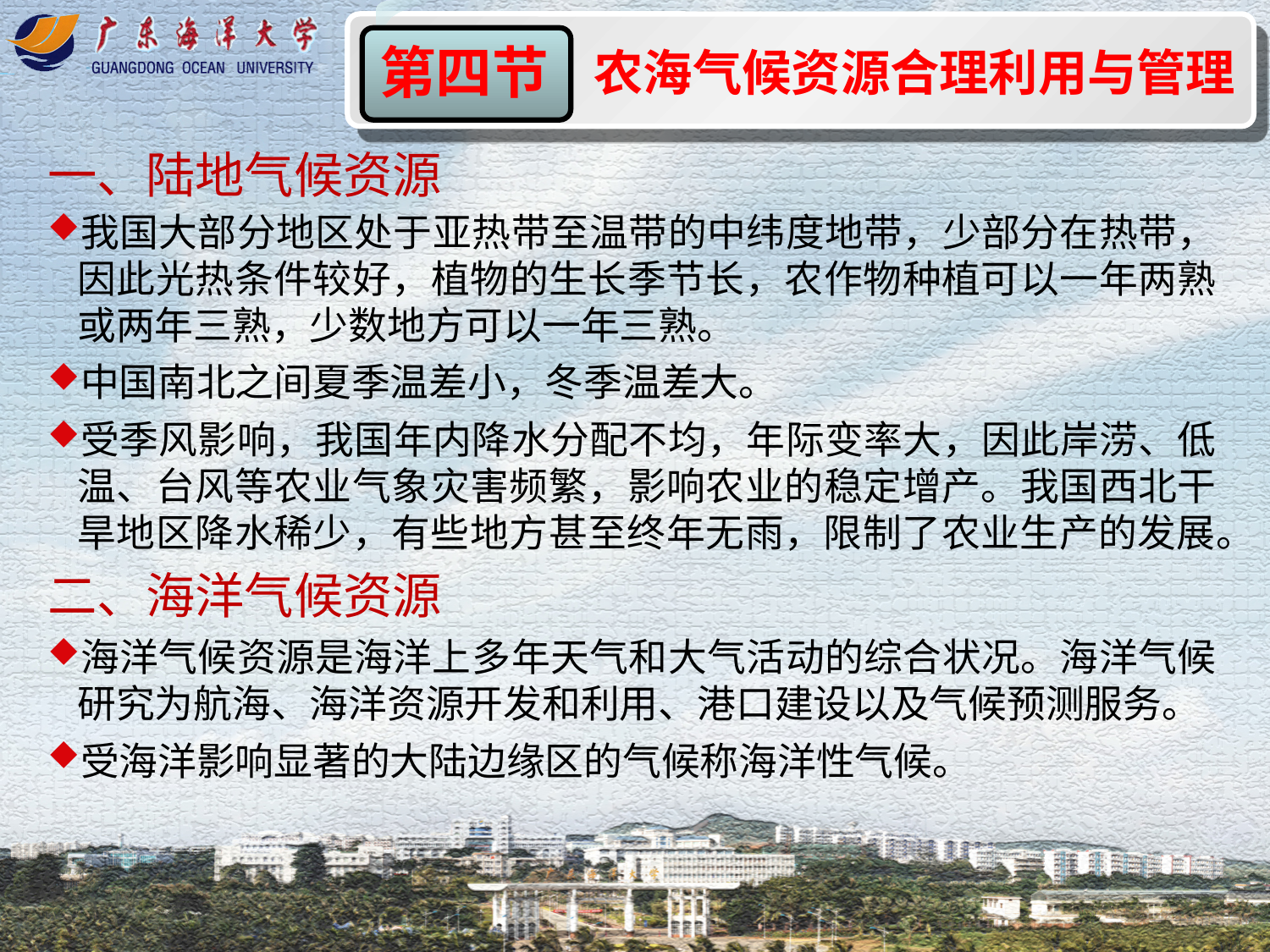

农海气候资源合理利用与管理

第四节
一、陆地气候资源
我国大部分地区处于亚热带至温带的中纬度地带，少部分在热带，因此光热条件较好，植物的生长季节长，农作物种植可以一年两熟或两年三熟，少数地方可以一年三熟。
中国南北之间夏季温差小，冬季温差大。
受季风影响，我国年内降水分配不均，年际变率大，因此岸涝、低温、台风等农业气象灾害频繁，影响农业的稳定增产。我国西北干旱地区降水稀少，有些地方甚至终年无雨，限制了农业生产的发展。
二、海洋气候资源
海洋气候资源是海洋上多年天气和大气活动的综合状况。海洋气候研究为航海、海洋资源开发和利用、港口建设以及气候预测服务。
受海洋影响显著的大陆边缘区的气候称海洋性气候。